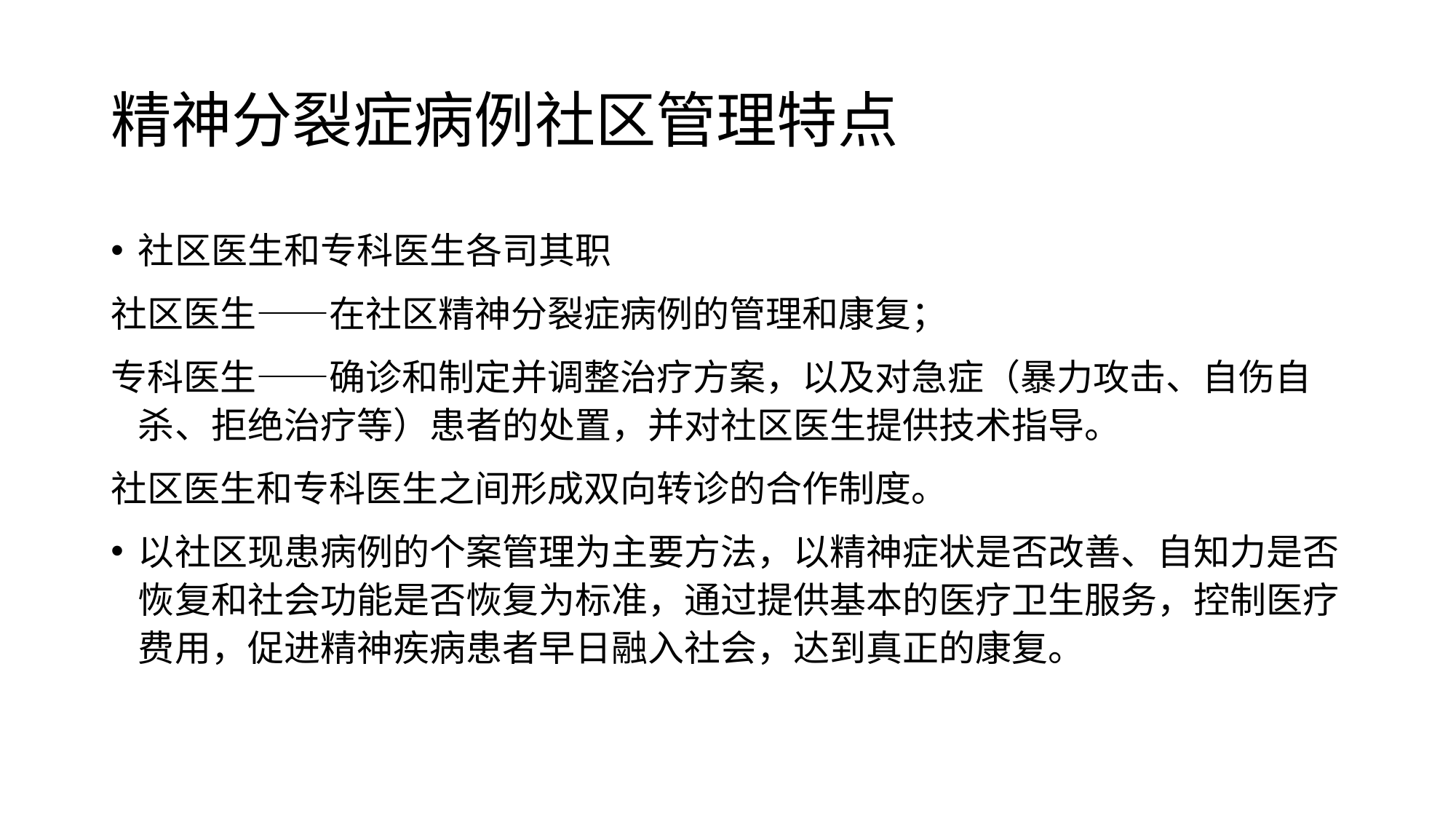

# 精神分裂症病例社区管理特点
社区医生和专科医生各司其职
社区医生——在社区精神分裂症病例的管理和康复；
专科医生——确诊和制定并调整治疗方案，以及对急症（暴力攻击、自伤自杀、拒绝治疗等）患者的处置，并对社区医生提供技术指导。
社区医生和专科医生之间形成双向转诊的合作制度。
以社区现患病例的个案管理为主要方法，以精神症状是否改善、自知力是否恢复和社会功能是否恢复为标准，通过提供基本的医疗卫生服务，控制医疗费用，促进精神疾病患者早日融入社会，达到真正的康复。
3